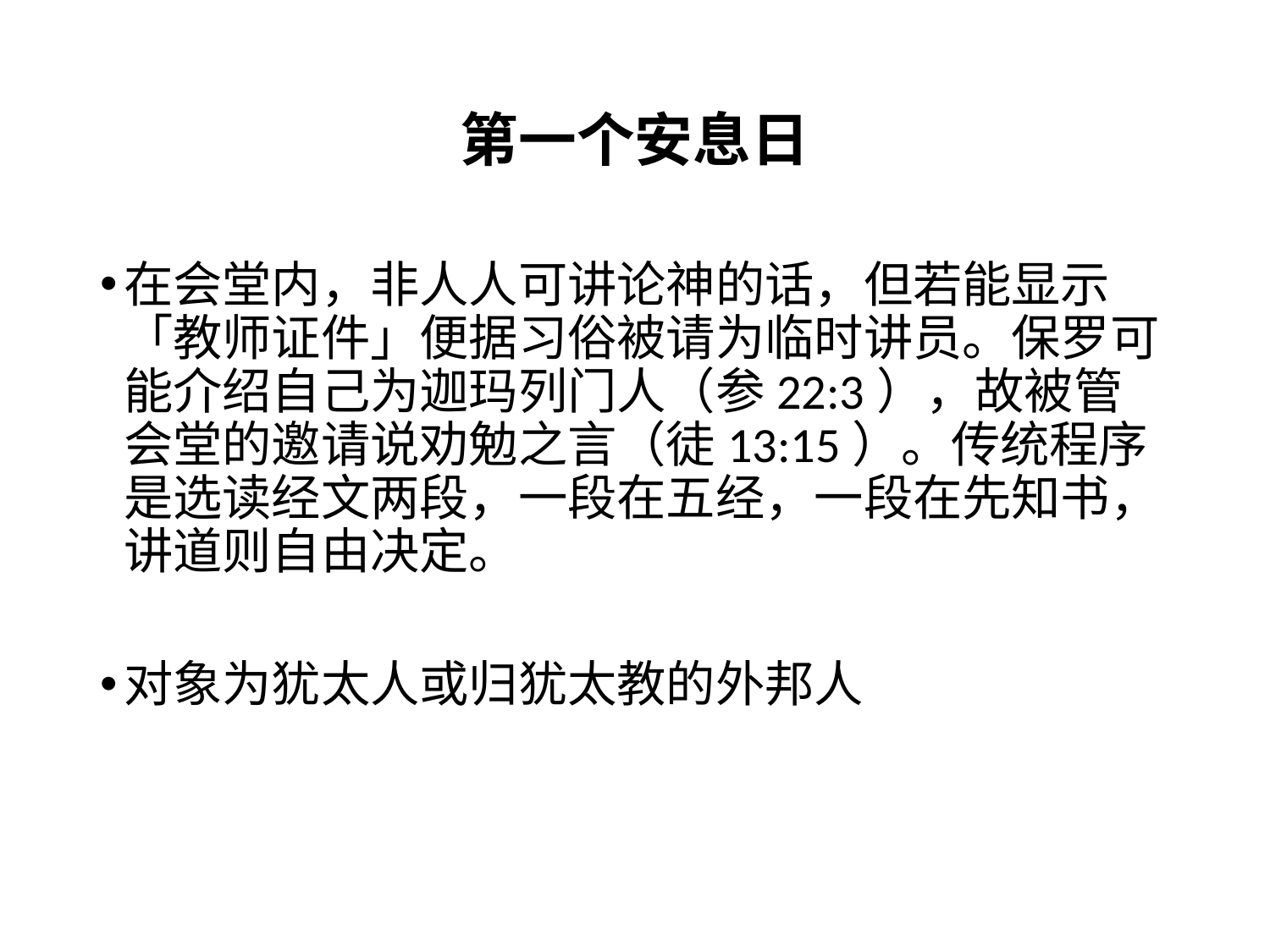

# 第一个安息日
在会堂内，非人人可讲论神的话，但若能显示「教师证件」便据习俗被请为临时讲员。保罗可能介绍自己为迦玛列门人（参22:3），故被管会堂的邀请说劝勉之言（徒13:15）。传统程序是选读经文两段，一段在五经，一段在先知书，讲道则自由决定。

对象为犹太人或归犹太教的外邦人